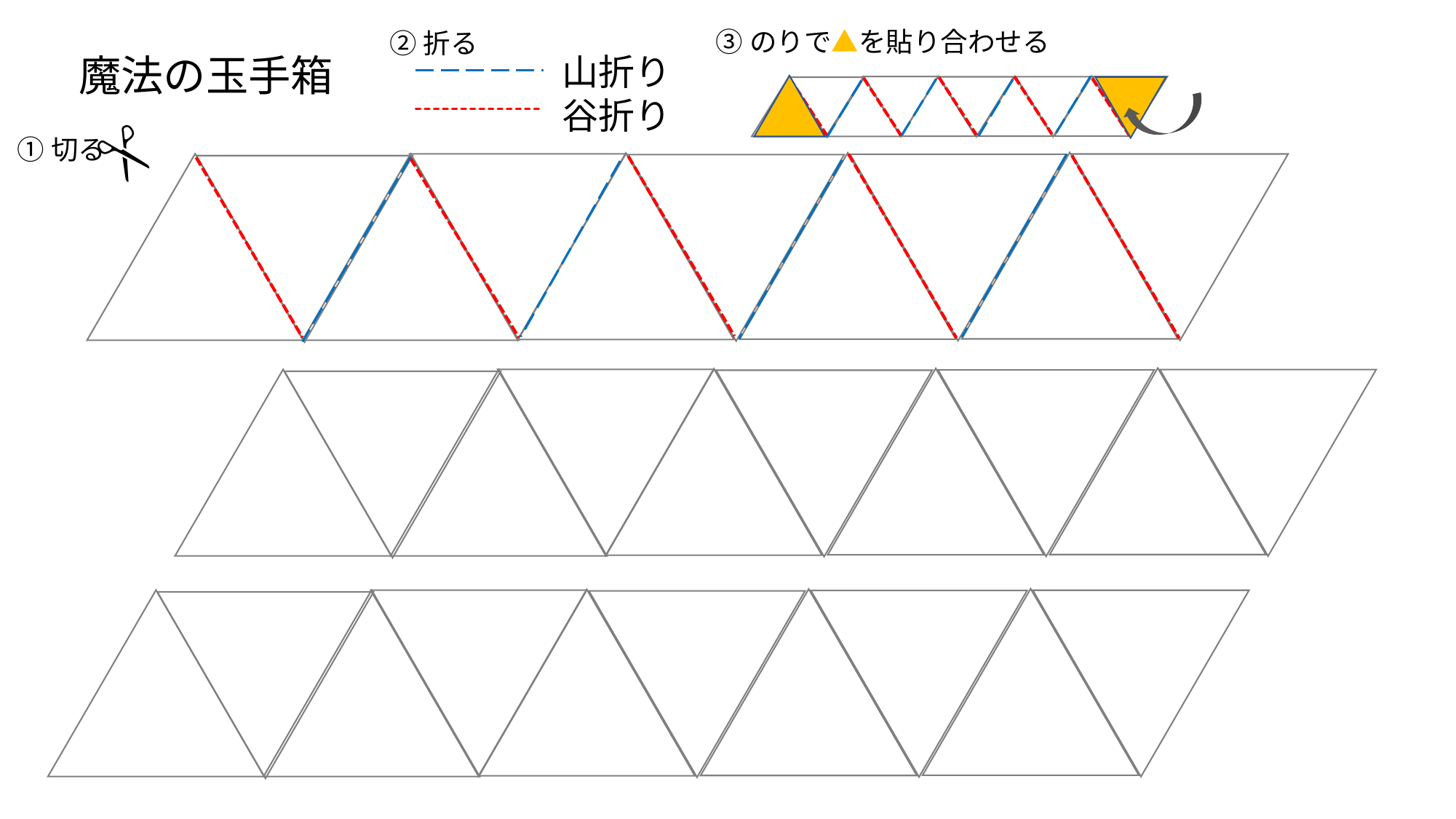

③のりで▲を貼り合わせる
②折る
魔法の玉手箱
山折り
谷折り

　✂
①切る